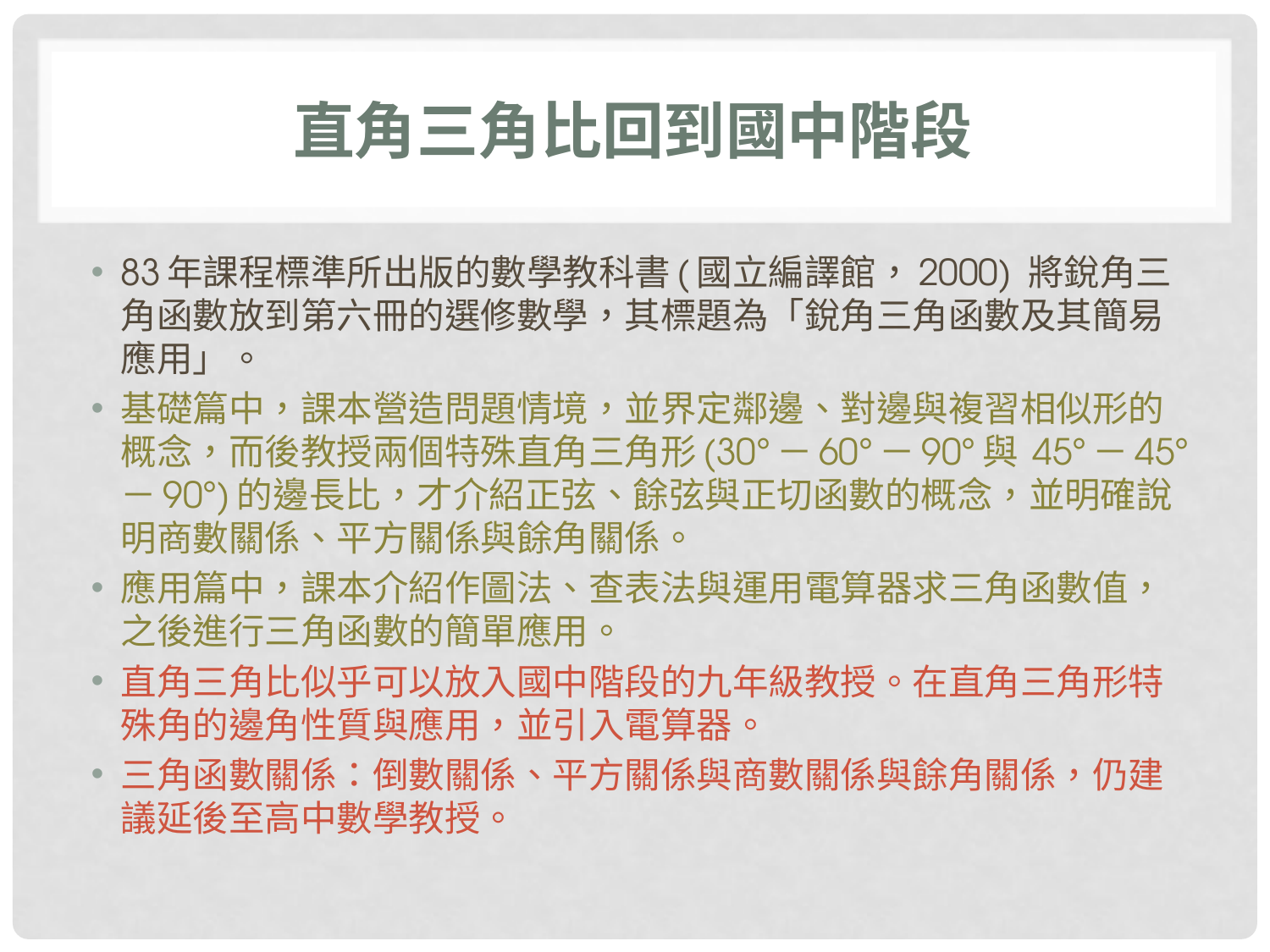

# 直角三角比回到國中階段
83年課程標準所出版的數學教科書(國立編譯館，2000) 將銳角三角函數放到第六冊的選修數學，其標題為「銳角三角函數及其簡易應用」。
基礎篇中，課本營造問題情境，並界定鄰邊、對邊與複習相似形的概念，而後教授兩個特殊直角三角形(30°－60°－90°與 45°－45°－90°)的邊長比，才介紹正弦、餘弦與正切函數的概念，並明確說明商數關係、平方關係與餘角關係。
應用篇中，課本介紹作圖法、查表法與運用電算器求三角函數值，之後進行三角函數的簡單應用。
直角三角比似乎可以放入國中階段的九年級教授。在直角三角形特殊角的邊角性質與應用，並引入電算器。
三角函數關係：倒數關係、平方關係與商數關係與餘角關係，仍建議延後至高中數學教授。